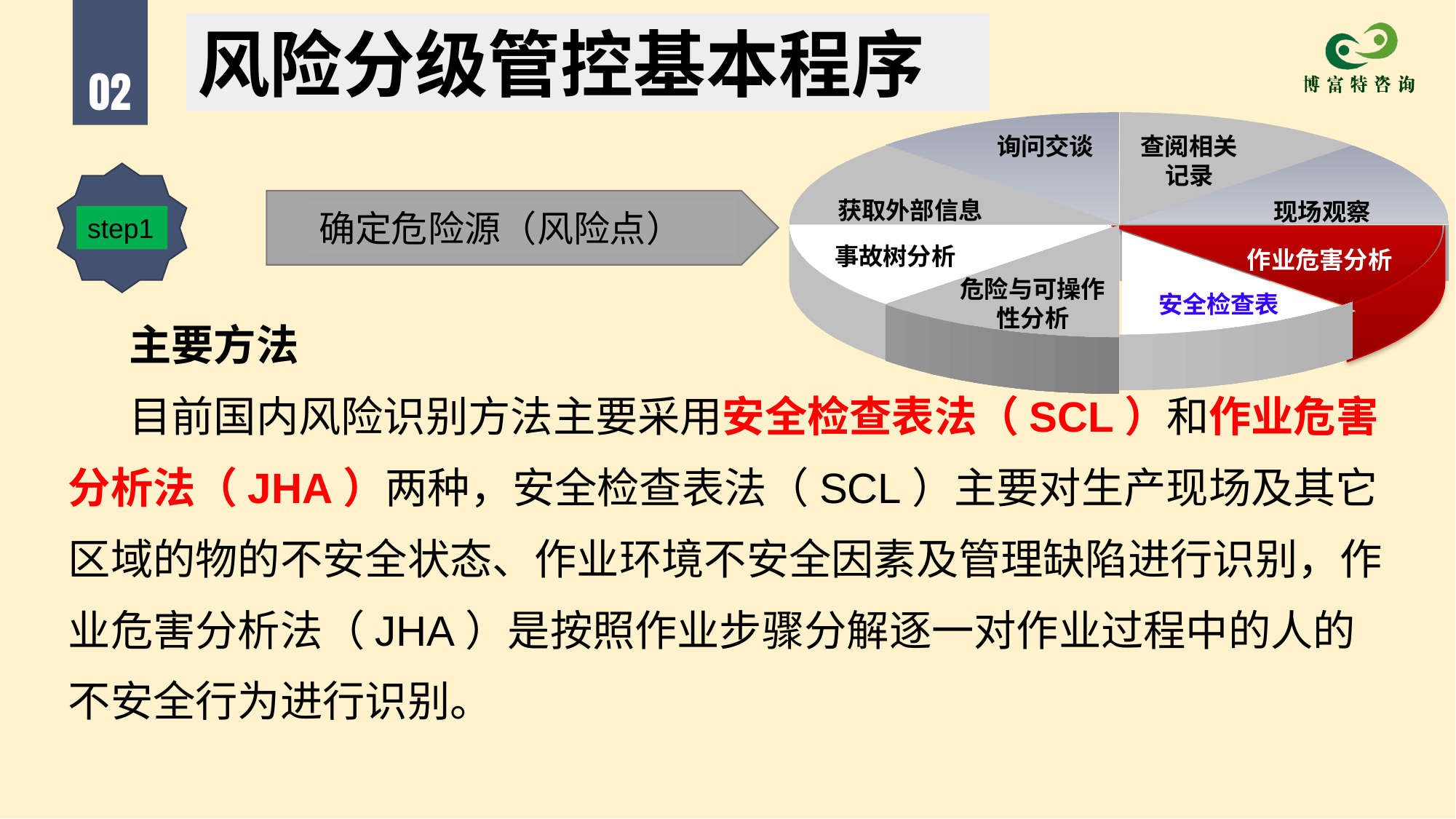

风险分级管控基本程序
02

询问交谈
查阅相关记录

获取外部信息
现场观察

事故树分析
作业危害分析
危险与可操作性分析
安全检查表

确定危险源（风险点）
step1
 主要方法
 目前国内风险识别方法主要采用安全检查表法（SCL）和作业危害分析法（JHA）两种，安全检查表法（SCL）主要对生产现场及其它区域的物的不安全状态、作业环境不安全因素及管理缺陷进行识别，作业危害分析法（JHA）是按照作业步骤分解逐一对作业过程中的人的不安全行为进行识别。